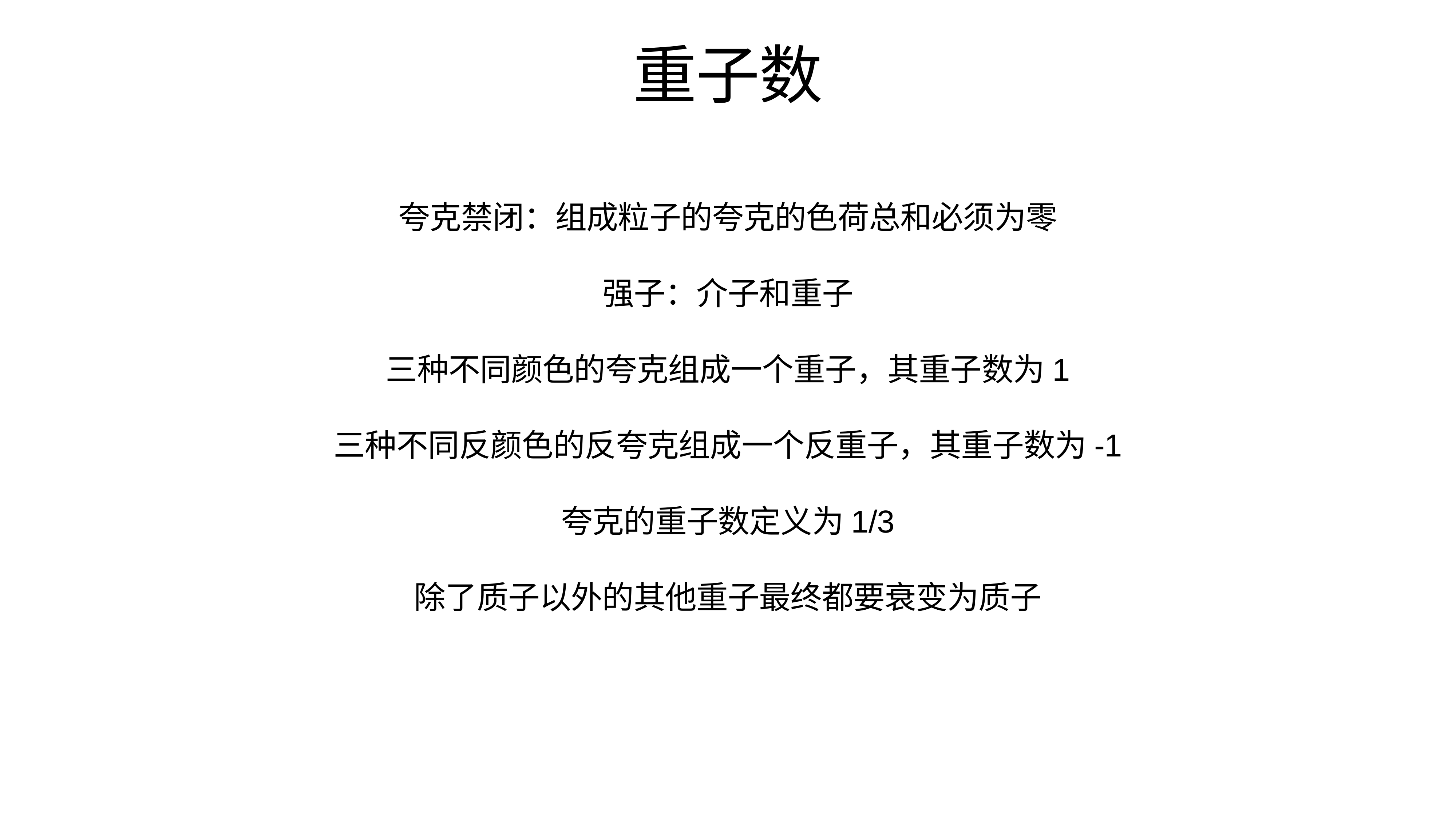

# 重子数

夸克禁闭：组成粒子的夸克的色荷总和必须为零

强子：介子和重子

三种不同颜色的夸克组成一个重子，其重子数为1

三种不同反颜色的反夸克组成一个反重子，其重子数为-1

夸克的重子数定义为1/3

除了质子以外的其他重子最终都要衰变为质子